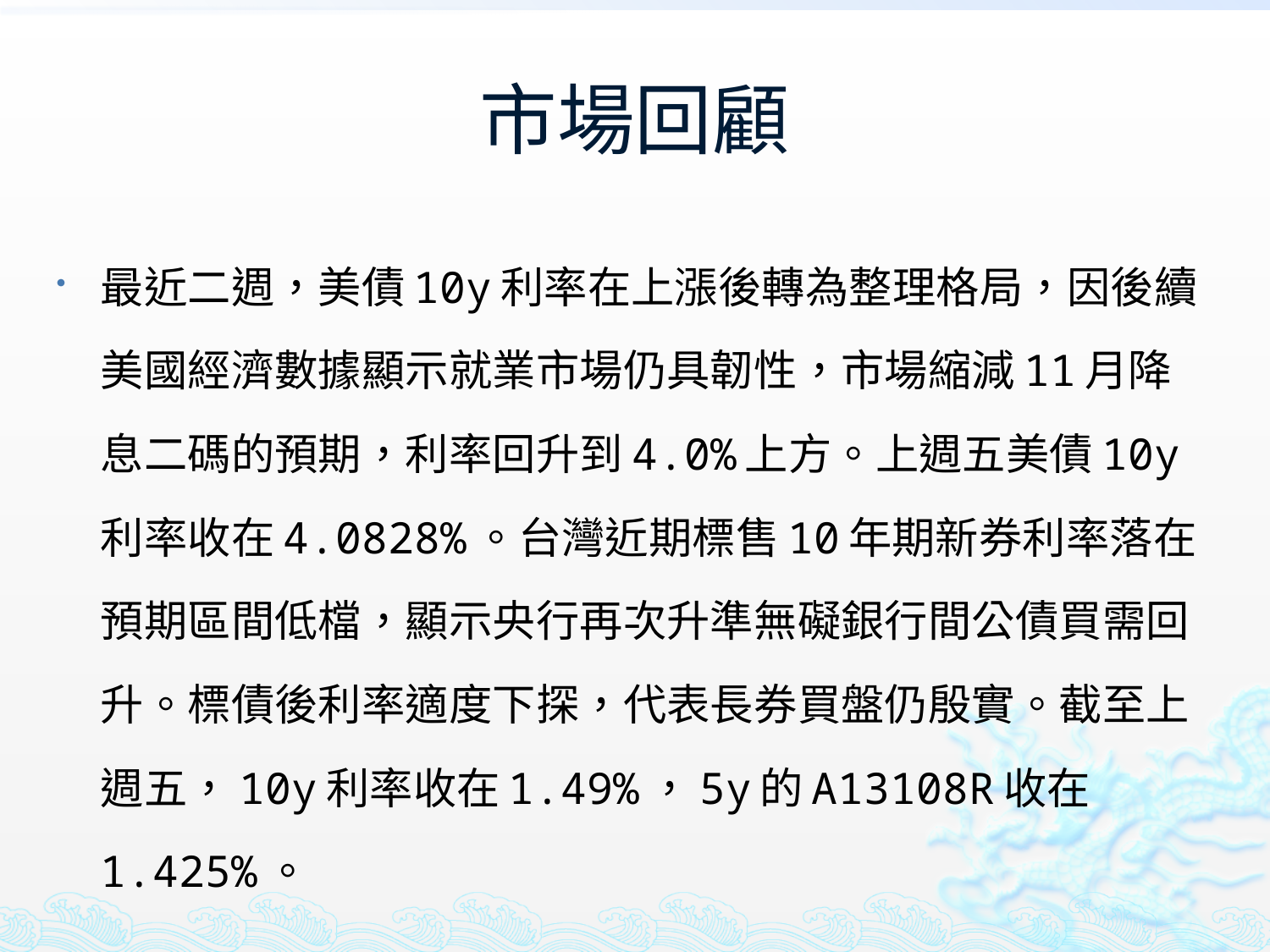

# 市場回顧
最近二週，美債10y利率在上漲後轉為整理格局，因後續美國經濟數據顯示就業市場仍具韌性，市場縮減11月降息二碼的預期，利率回升到4.0%上方。上週五美債10y利率收在4.0828%。台灣近期標售10年期新券利率落在預期區間低檔，顯示央行再次升準無礙銀行間公債買需回升。標債後利率適度下探，代表長券買盤仍殷實。截至上週五，10y利率收在1.49%，5y的A13108R收在1.425%。